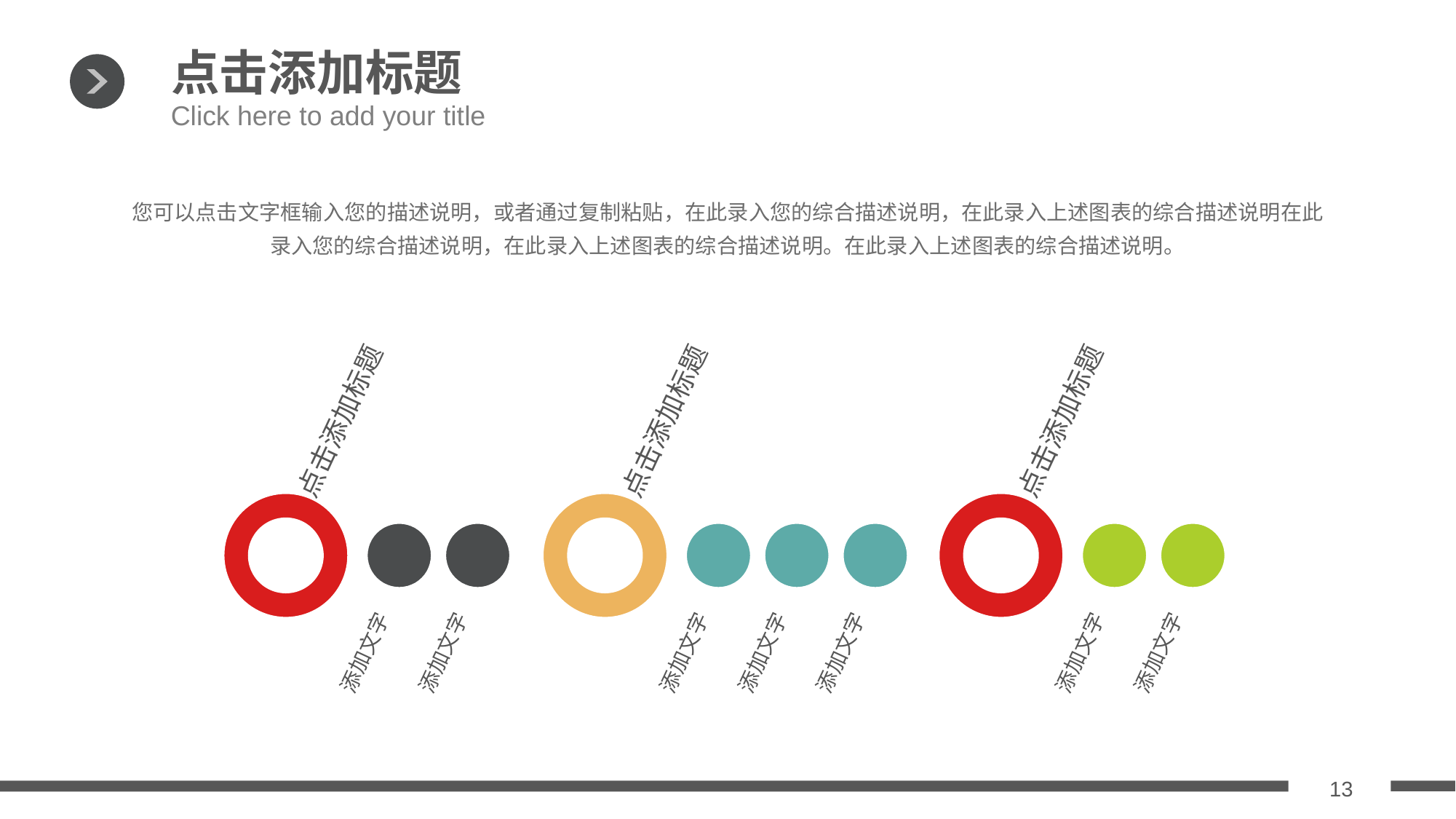

点击添加标题
Click here to add your title
您可以点击文字框输入您的描述说明，或者通过复制粘贴，在此录入您的综合描述说明，在此录入上述图表的综合描述说明在此录入您的综合描述说明，在此录入上述图表的综合描述说明。在此录入上述图表的综合描述说明。
点击添加标题
添加文字
添加文字
点击添加标题
添加文字
添加文字
添加文字
点击添加标题
添加文字
添加文字